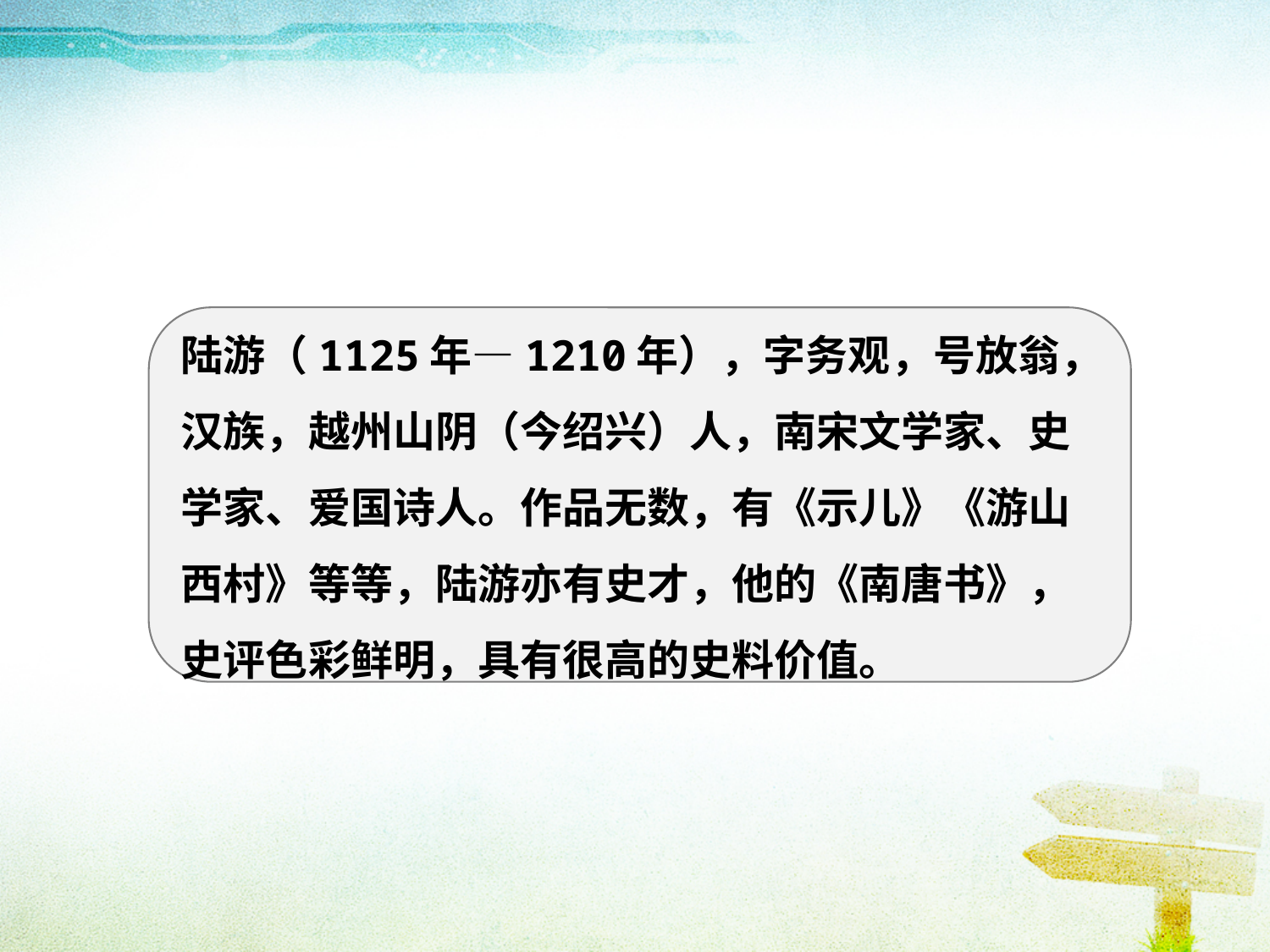

陆游（1125年—1210年），字务观，号放翁，汉族，越州山阴（今绍兴）人，南宋文学家、史学家、爱国诗人。作品无数，有《示儿》《游山西村》等等，陆游亦有史才，他的《南唐书》，史评色彩鲜明，具有很高的史料价值。